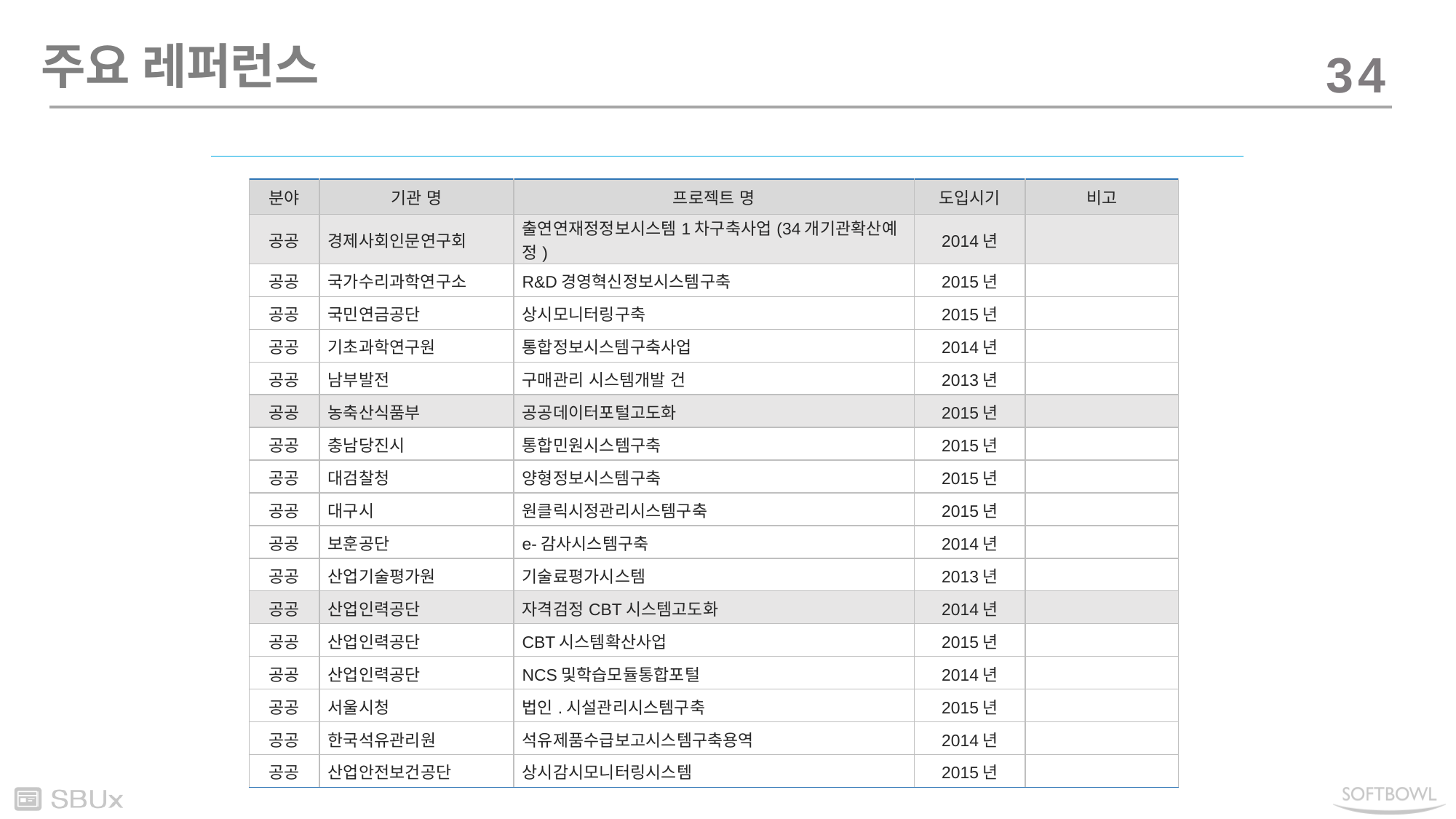

주요 레퍼런스
34

| 분야 | 기관 명 | 프로젝트 명 | 도입시기 | 비고 |
| --- | --- | --- | --- | --- |
| 공공 | 경제사회인문연구회 | 출연연재정정보시스템1차구축사업(34개기관확산예정) | 2014년 |  |
| 공공 | 국가수리과학연구소 | R&D경영혁신정보시스템구축 | 2015년 |  |
| 공공 | 국민연금공단 | 상시모니터링구축 | 2015년 |  |
| 공공 | 기초과학연구원 | 통합정보시스템구축사업 | 2014년 |  |
| 공공 | 남부발전 | 구매관리 시스템개발 건 | 2013년 |  |
| 공공 | 농축산식품부 | 공공데이터포털고도화 | 2015년 |  |
| 공공 | 충남당진시 | 통합민원시스템구축 | 2015년 |  |
| 공공 | 대검찰청 | 양형정보시스템구축 | 2015년 |  |
| 공공 | 대구시 | 원클릭시정관리시스템구축 | 2015년 |  |
| 공공 | 보훈공단 | e-감사시스템구축 | 2014년 |  |
| 공공 | 산업기술평가원 | 기술료평가시스템 | 2013년 |  |
| 공공 | 산업인력공단 | 자격검정CBT시스템고도화 | 2014년 |  |
| 공공 | 산업인력공단 | CBT시스템확산사업 | 2015년 |  |
| 공공 | 산업인력공단 | NCS및학습모듈통합포털 | 2014년 |  |
| 공공 | 서울시청 | 법인.시설관리시스템구축 | 2015년 |  |
| 공공 | 한국석유관리원 | 석유제품수급보고시스템구축용역 | 2014년 |  |
| 공공 | 산업안전보건공단 | 상시감시모니터링시스템 | 2015년 |  |